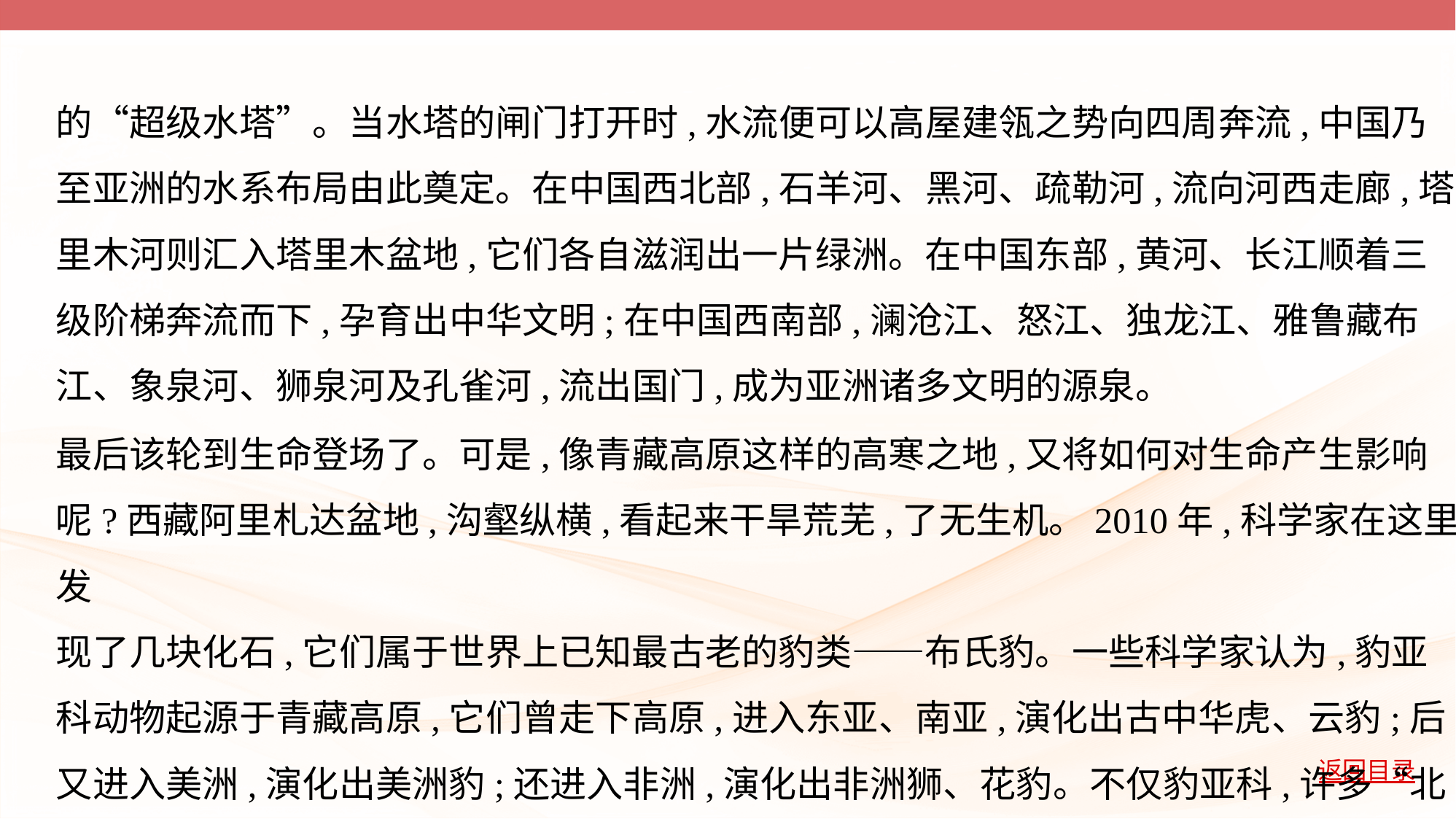

的“超级水塔”。当水塔的闸门打开时,水流便可以高屋建瓴之势向四周奔流,中国乃
至亚洲的水系布局由此奠定。在中国西北部,石羊河、黑河、疏勒河,流向河西走廊,塔
里木河则汇入塔里木盆地,它们各自滋润出一片绿洲。在中国东部,黄河、长江顺着三
级阶梯奔流而下,孕育出中华文明;在中国西南部,澜沧江、怒江、独龙江、雅鲁藏布
江、象泉河、狮泉河及孔雀河,流出国门,成为亚洲诸多文明的源泉。
最后该轮到生命登场了。可是,像青藏高原这样的高寒之地,又将如何对生命产生影响
呢?西藏阿里札达盆地,沟壑纵横,看起来干旱荒芜,了无生机。2010年,科学家在这里发
现了几块化石,它们属于世界上已知最古老的豹类——布氏豹。一些科学家认为,豹亚
科动物起源于青藏高原,它们曾走下高原,进入东亚、南亚,演化出古中华虎、云豹;后
又进入美洲,演化出美洲豹;还进入非洲,演化出非洲狮、花豹。不仅豹亚科,许多“北